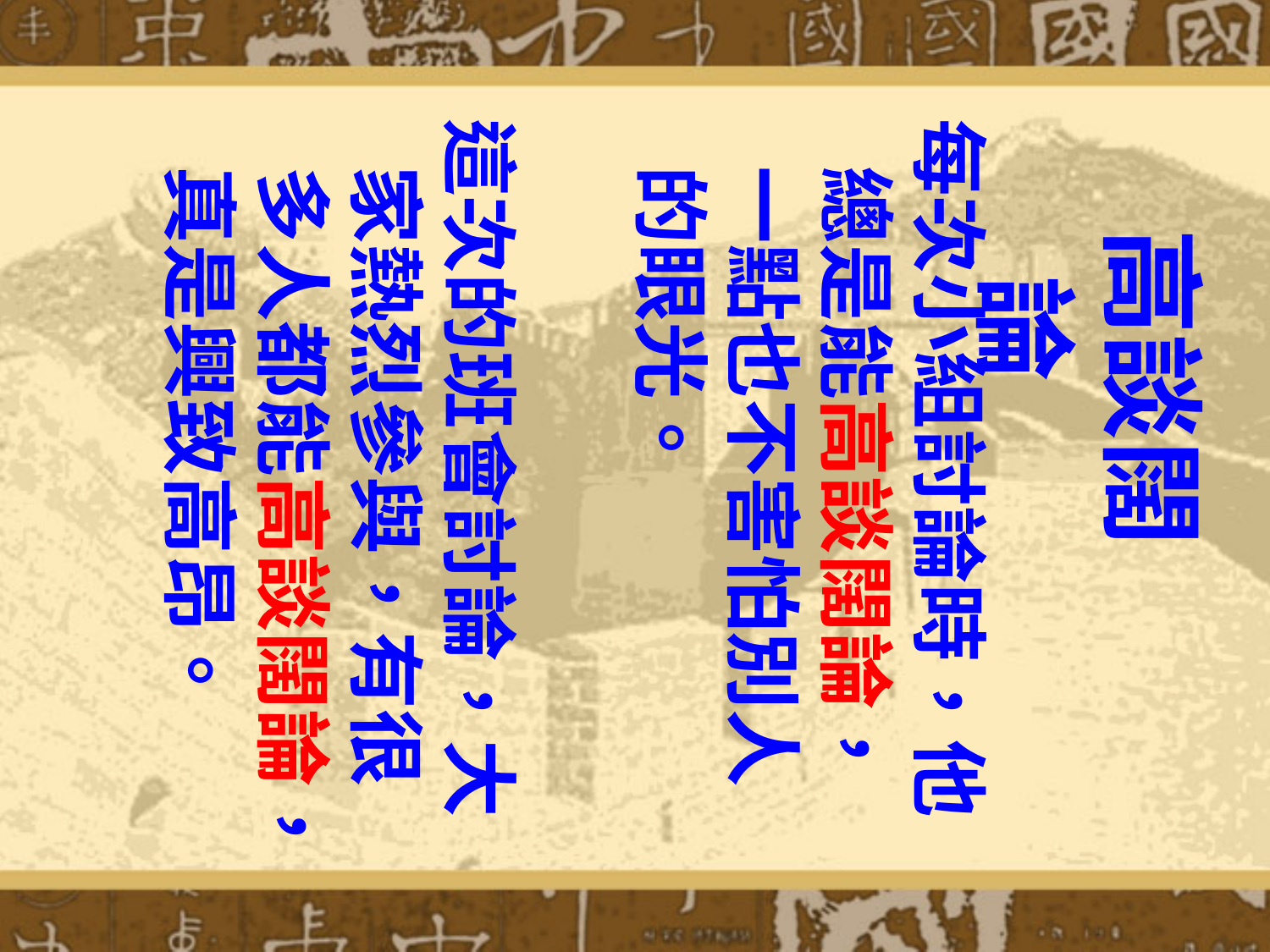

這次的班會討論，大家熱烈參與，有很多人都能高談闊論，真是興致高昂。
每次小組討論時，他總是能高談闊論，一點也不害怕別人的眼光。
高談闊論